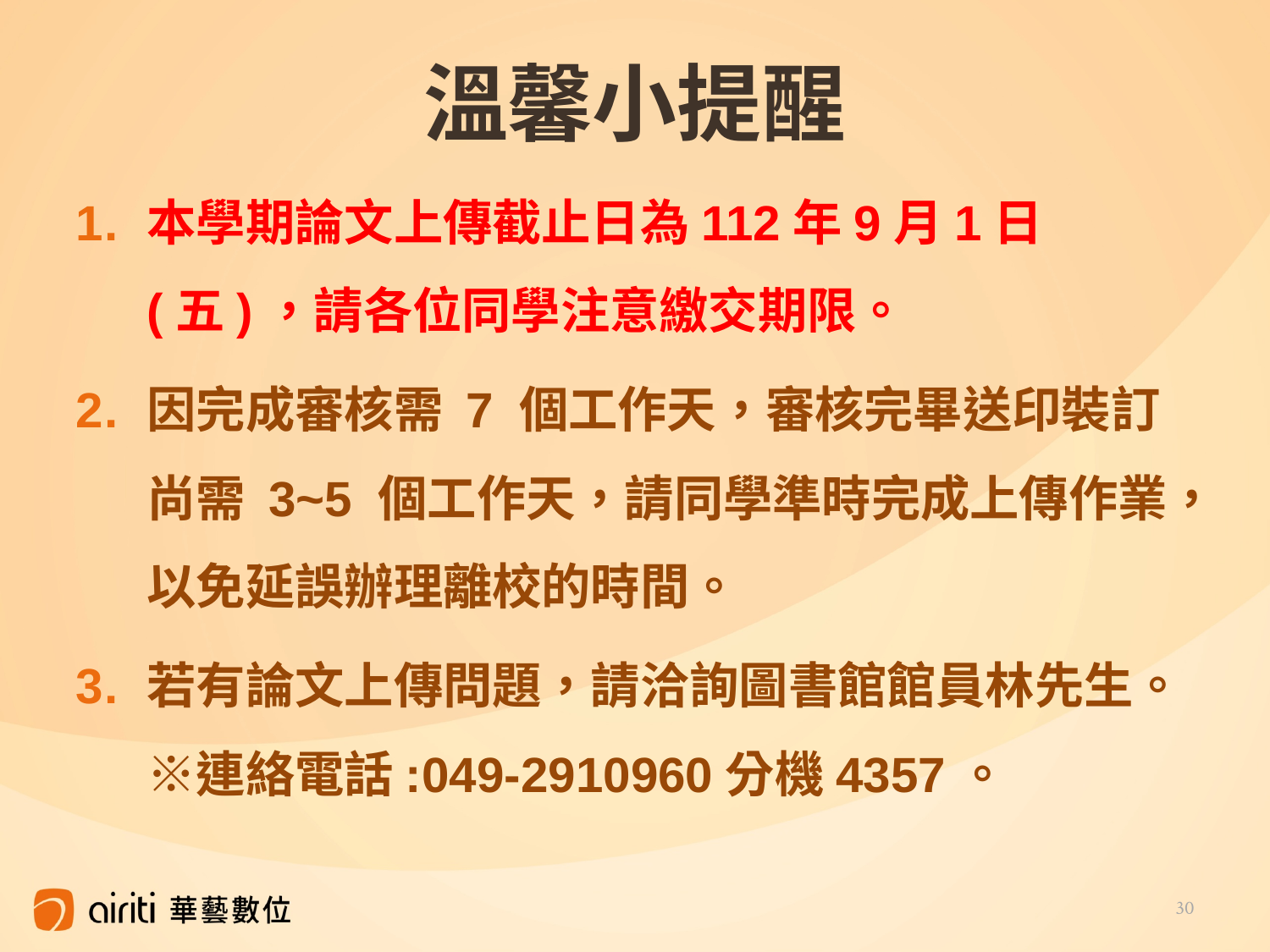

# 溫馨小提醒
本學期論文上傳截止日為112年9月1日(五)，請各位同學注意繳交期限。
因完成審核需 7 個工作天，審核完畢送印裝訂尚需 3~5 個工作天，請同學準時完成上傳作業，以免延誤辦理離校的時間。
若有論文上傳問題，請洽詢圖書館館員林先生。
※連絡電話:049-2910960分機4357。
30